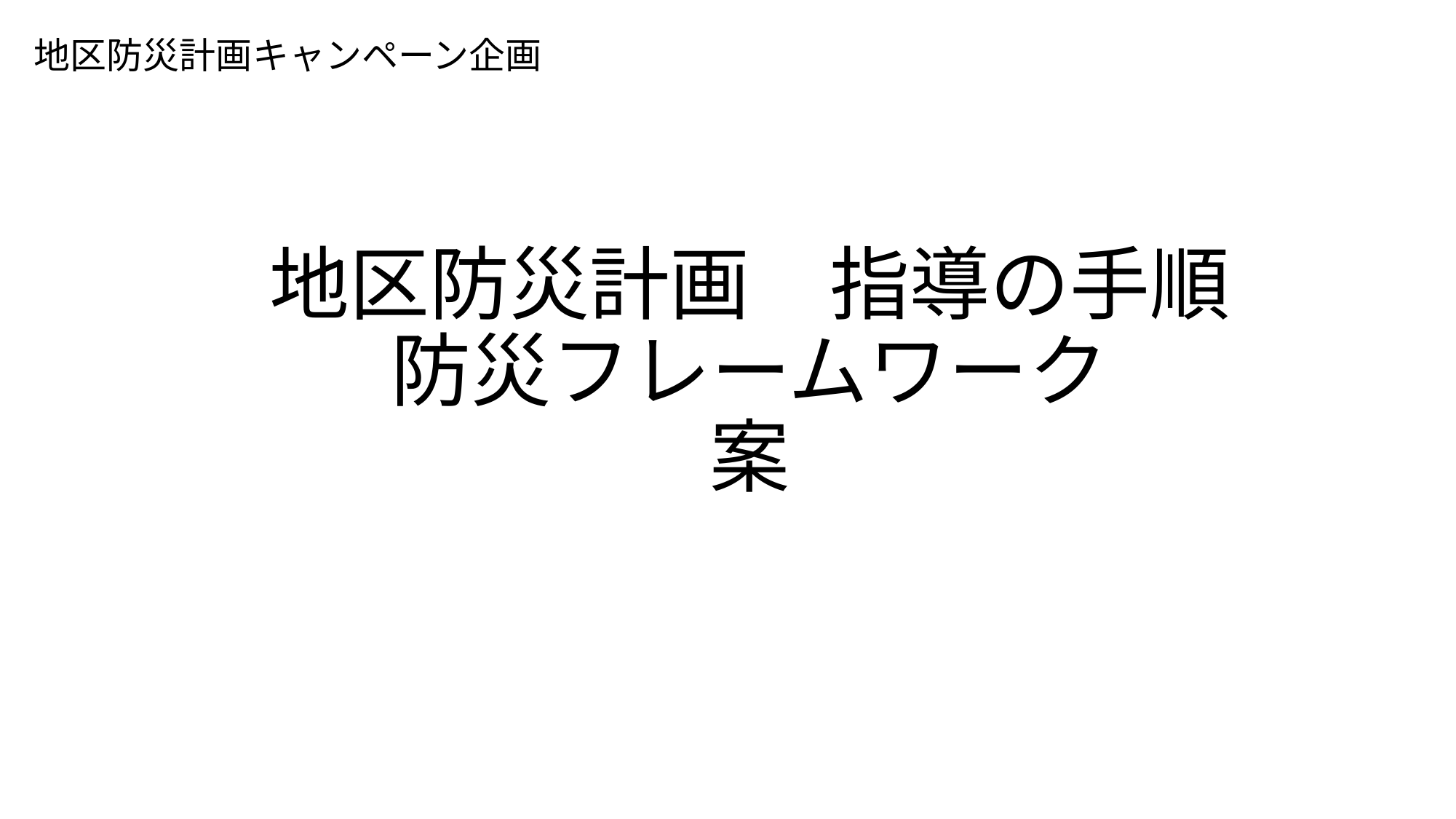

地区防災計画キャンペーン企画
# 地区防災計画　指導の手順 防災フレームワーク 案